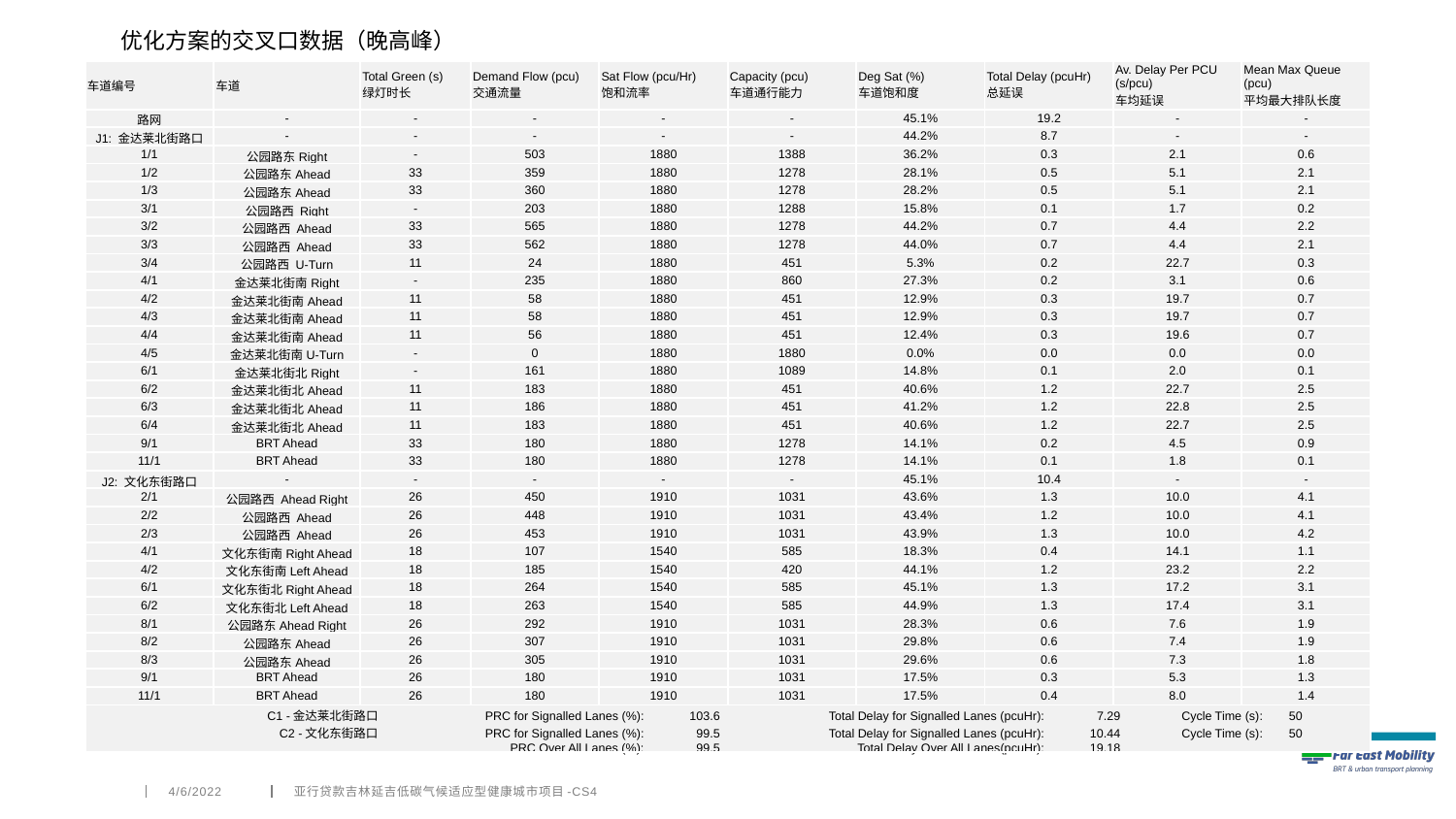

优化方案的交叉口数据（晚高峰）
| 车道编号 | 车道 | Total Green (s) 绿灯时长 | Demand Flow (pcu) 交通流量 | Sat Flow (pcu/Hr) 饱和流率 | Capacity (pcu) 车道通行能力 | Deg Sat (%) 车道饱和度 | Total Delay (pcuHr) 总延误 | Av. Delay Per PCU (s/pcu) 车均延误 | Mean Max Queue (pcu) 平均最大排队长度 |
| --- | --- | --- | --- | --- | --- | --- | --- | --- | --- |
| 路网 | - | - | - | - | - | 45.1% | 19.2 | - | - |
| J1: 金达莱北街路口 | - | - | - | - | - | 44.2% | 8.7 | - | - |
| 1/1 | 公园路东Right | - | 503 | 1880 | 1388 | 36.2% | 0.3 | 2.1 | 0.6 |
| 1/2 | 公园路东Ahead | 33 | 359 | 1880 | 1278 | 28.1% | 0.5 | 5.1 | 2.1 |
| 1/3 | 公园路东Ahead | 33 | 360 | 1880 | 1278 | 28.2% | 0.5 | 5.1 | 2.1 |
| 3/1 | 公园路西 Right | - | 203 | 1880 | 1288 | 15.8% | 0.1 | 1.7 | 0.2 |
| 3/2 | 公园路西 Ahead | 33 | 565 | 1880 | 1278 | 44.2% | 0.7 | 4.4 | 2.2 |
| 3/3 | 公园路西 Ahead | 33 | 562 | 1880 | 1278 | 44.0% | 0.7 | 4.4 | 2.1 |
| 3/4 | 公园路西 U-Turn | 11 | 24 | 1880 | 451 | 5.3% | 0.2 | 22.7 | 0.3 |
| 4/1 | 金达莱北街南Right | - | 235 | 1880 | 860 | 27.3% | 0.2 | 3.1 | 0.6 |
| 4/2 | 金达莱北街南Ahead | 11 | 58 | 1880 | 451 | 12.9% | 0.3 | 19.7 | 0.7 |
| 4/3 | 金达莱北街南Ahead | 11 | 58 | 1880 | 451 | 12.9% | 0.3 | 19.7 | 0.7 |
| 4/4 | 金达莱北街南Ahead | 11 | 56 | 1880 | 451 | 12.4% | 0.3 | 19.6 | 0.7 |
| 4/5 | 金达莱北街南U-Turn | - | 0 | 1880 | 1880 | 0.0% | 0.0 | 0.0 | 0.0 |
| 6/1 | 金达莱北街北Right | - | 161 | 1880 | 1089 | 14.8% | 0.1 | 2.0 | 0.1 |
| 6/2 | 金达莱北街北Ahead | 11 | 183 | 1880 | 451 | 40.6% | 1.2 | 22.7 | 2.5 |
| 6/3 | 金达莱北街北Ahead | 11 | 186 | 1880 | 451 | 41.2% | 1.2 | 22.8 | 2.5 |
| 6/4 | 金达莱北街北Ahead | 11 | 183 | 1880 | 451 | 40.6% | 1.2 | 22.7 | 2.5 |
| 9/1 | BRT Ahead | 33 | 180 | 1880 | 1278 | 14.1% | 0.2 | 4.5 | 0.9 |
| 11/1 | BRT Ahead | 33 | 180 | 1880 | 1278 | 14.1% | 0.1 | 1.8 | 0.1 |
| J2: 文化东街路口 | - | - | - | - | - | 45.1% | 10.4 | - | - |
| 2/1 | 公园路西 Ahead Right | 26 | 450 | 1910 | 1031 | 43.6% | 1.3 | 10.0 | 4.1 |
| 2/2 | 公园路西 Ahead | 26 | 448 | 1910 | 1031 | 43.4% | 1.2 | 10.0 | 4.1 |
| 2/3 | 公园路西 Ahead | 26 | 453 | 1910 | 1031 | 43.9% | 1.3 | 10.0 | 4.2 |
| 4/1 | 文化东街南Right Ahead | 18 | 107 | 1540 | 585 | 18.3% | 0.4 | 14.1 | 1.1 |
| 4/2 | 文化东街南Left Ahead | 18 | 185 | 1540 | 420 | 44.1% | 1.2 | 23.2 | 2.2 |
| 6/1 | 文化东街北Right Ahead | 18 | 264 | 1540 | 585 | 45.1% | 1.3 | 17.2 | 3.1 |
| 6/2 | 文化东街北Left Ahead | 18 | 263 | 1540 | 585 | 44.9% | 1.3 | 17.4 | 3.1 |
| 8/1 | 公园路东Ahead Right | 26 | 292 | 1910 | 1031 | 28.3% | 0.6 | 7.6 | 1.9 |
| 8/2 | 公园路东Ahead | 26 | 307 | 1910 | 1031 | 29.8% | 0.6 | 7.4 | 1.9 |
| 8/3 | 公园路东Ahead | 26 | 305 | 1910 | 1031 | 29.6% | 0.6 | 7.3 | 1.8 |
| 9/1 | BRT Ahead | 26 | 180 | 1910 | 1031 | 17.5% | 0.3 | 5.3 | 1.3 |
| 11/1 | BRT Ahead | 26 | 180 | 1910 | 1031 | 17.5% | 0.4 | 8.0 | 1.4 |
| C1 -金达莱北街路口 PRC for Signalled Lanes (%): 103.6 Total Delay for Signalled Lanes (pcuHr): 7.29 Cycle Time (s): 50 C2 -文化东街路口 PRC for Signalled Lanes (%): 99.5 Total Delay for Signalled Lanes (pcuHr): 10.44 Cycle Time (s): 50 PRC Over All Lanes (%): 99.5 Total Delay Over All Lanes(pcuHr): 19.18 |  |  |  |  |  |  |  |  |  |
4/6/2022
亚行贷款吉林延吉低碳气候适应型健康城市项目-CS4